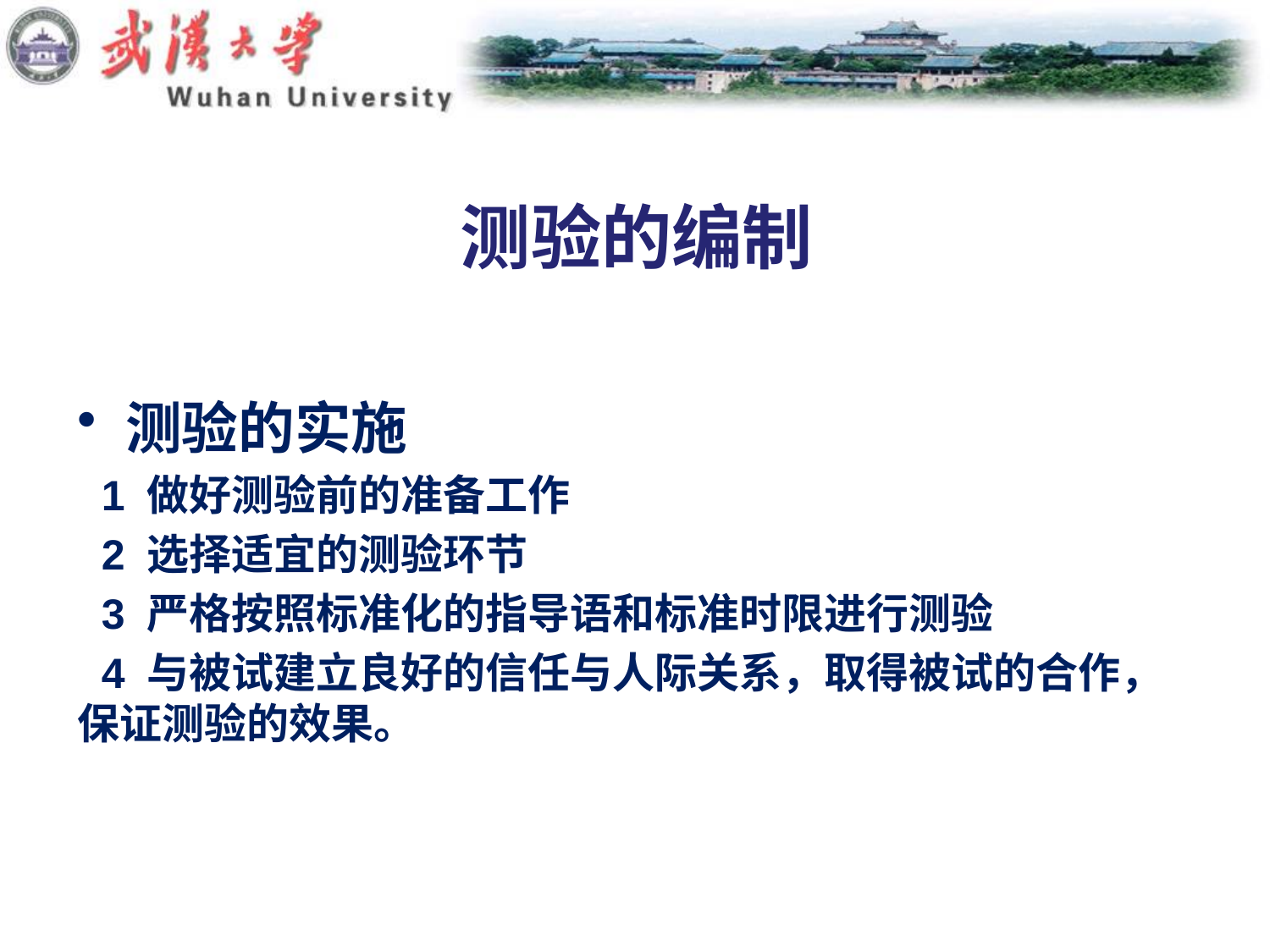

# 测验的编制
测验的实施
  1 做好测验前的准备工作
  2 选择适宜的测验环节
  3 严格按照标准化的指导语和标准时限进行测验
  4 与被试建立良好的信任与人际关系，取得被试的合作，保证测验的效果。